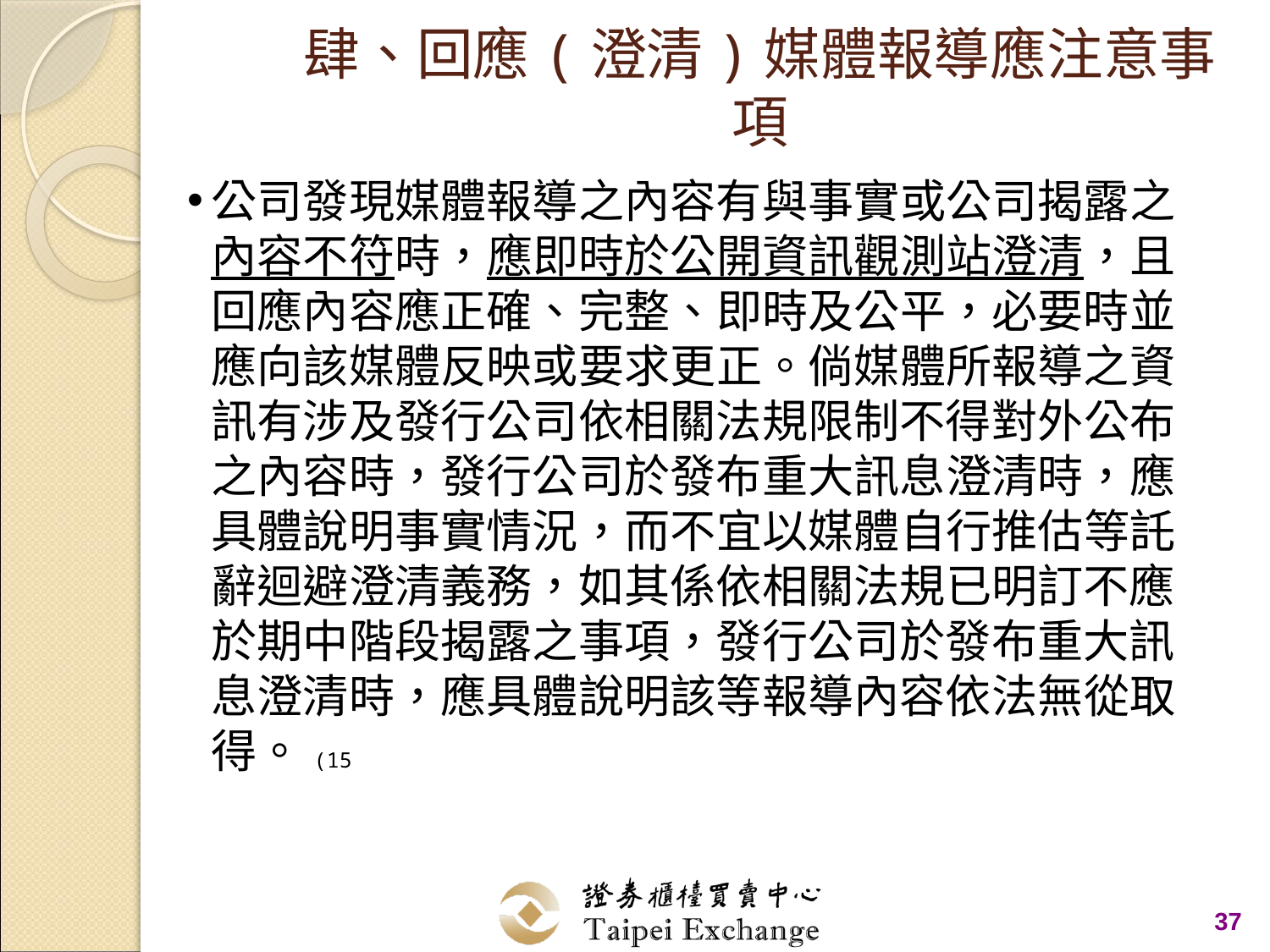

# 肆、回應(澄清)媒體報導應注意事項
公司發現媒體報導之內容有與事實或公司揭露之內容不符時，應即時於公開資訊觀測站澄清，且回應內容應正確、完整、即時及公平，必要時並應向該媒體反映或要求更正。倘媒體所報導之資訊有涉及發行公司依相關法規限制不得對外公布之內容時，發行公司於發布重大訊息澄清時，應具體說明事實情況，而不宜以媒體自行推估等託辭迴避澄清義務，如其係依相關法規已明訂不應於期中階段揭露之事項，發行公司於發布重大訊息澄清時，應具體說明該等報導內容依法無從取得。(15

37